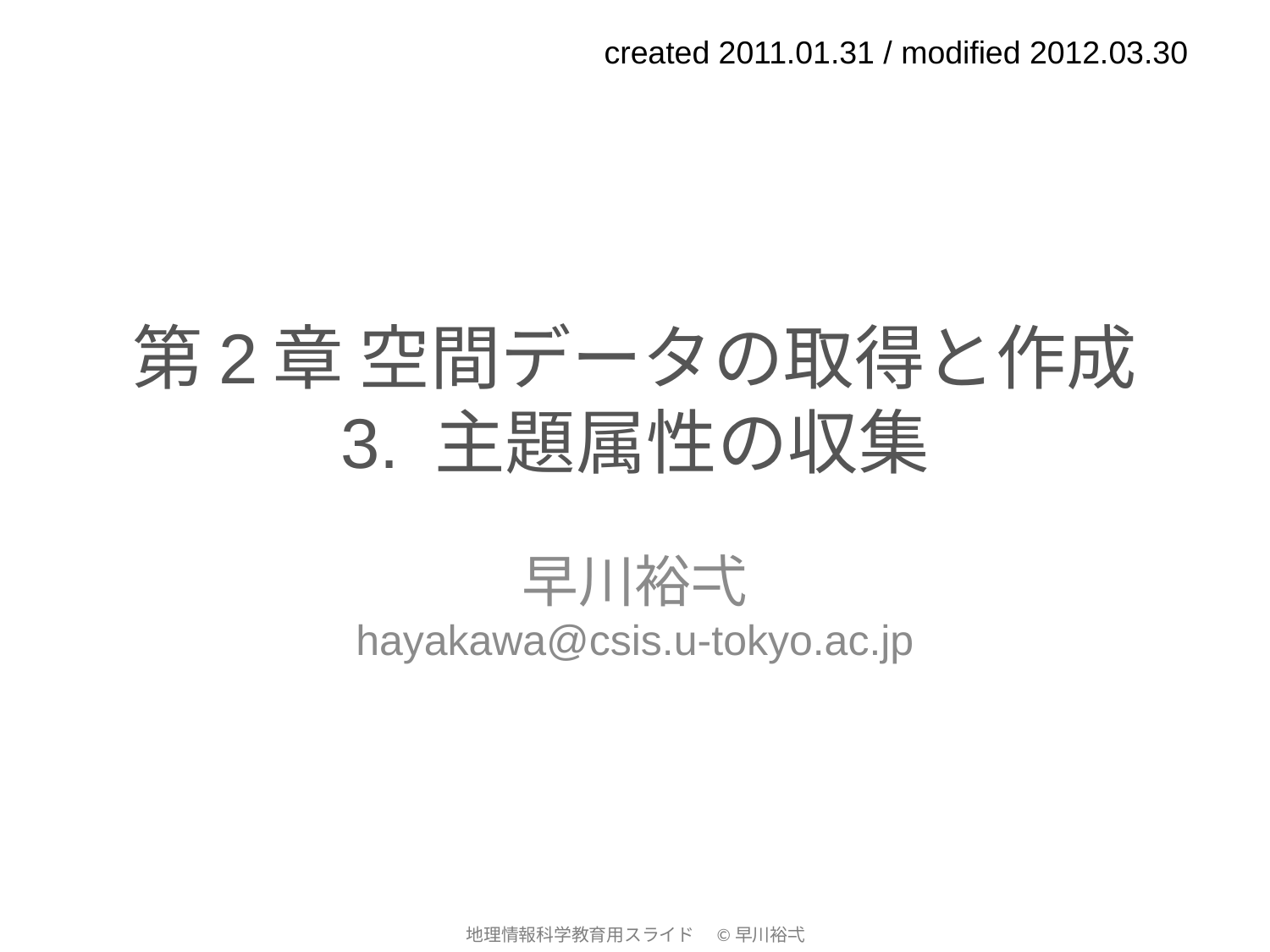

created 2011.01.31 / modified 2012.03.30
# 第2章 空間データの取得と作成 3. 主題属性の収集
早川裕弌
hayakawa@csis.u-tokyo.ac.jp